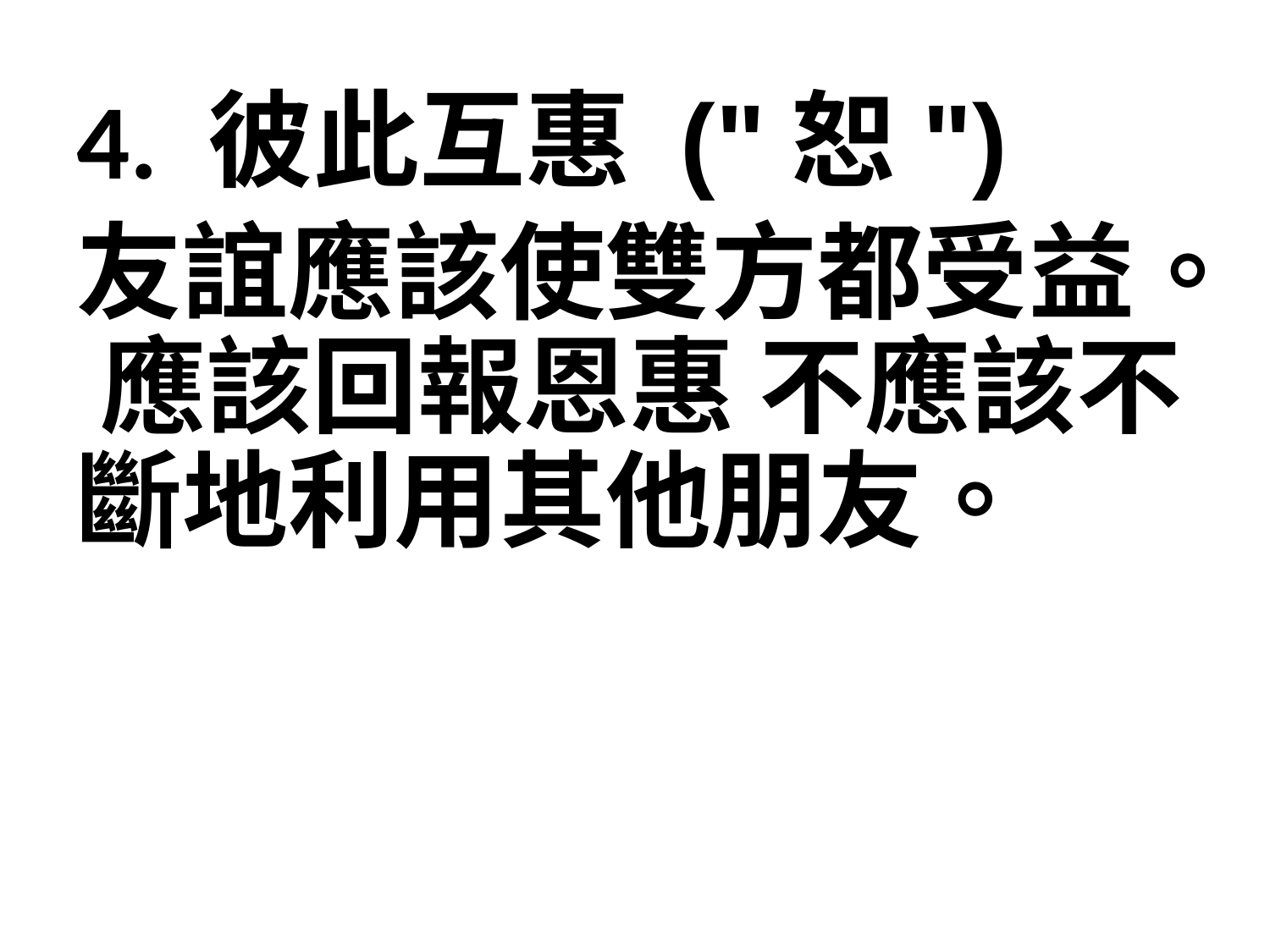

4. 彼此互惠 ("恕")
友誼應該使雙方都受益。 應該回報恩惠 不應該不斷地利用其他朋友。